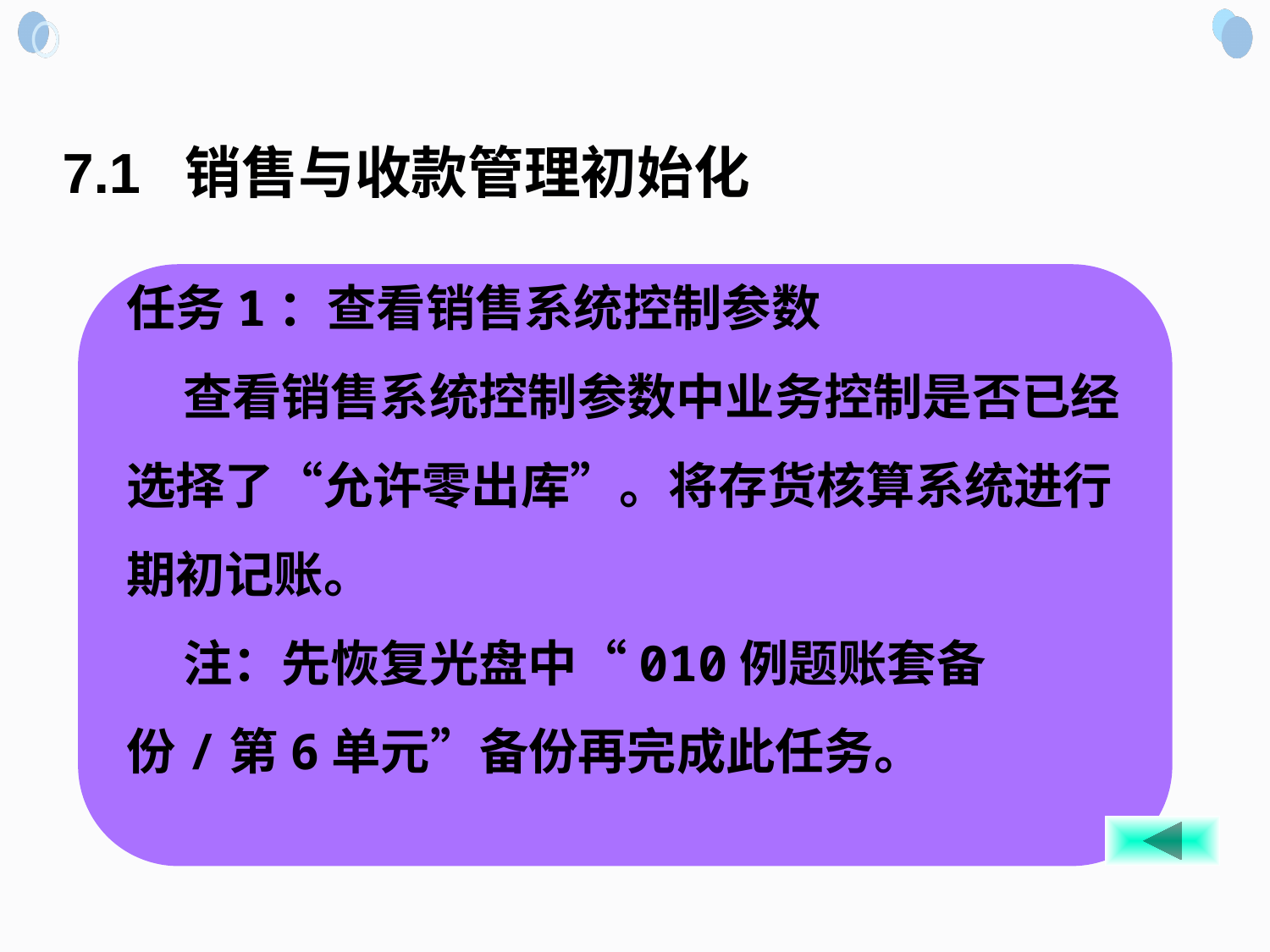

7.1  销售与收款管理初始化
任务1：查看销售系统控制参数
    查看销售系统控制参数中业务控制是否已经选择了“允许零出库”。将存货核算系统进行期初记账。
    注：先恢复光盘中“010例题账套备份/第6单元”备份再完成此任务。